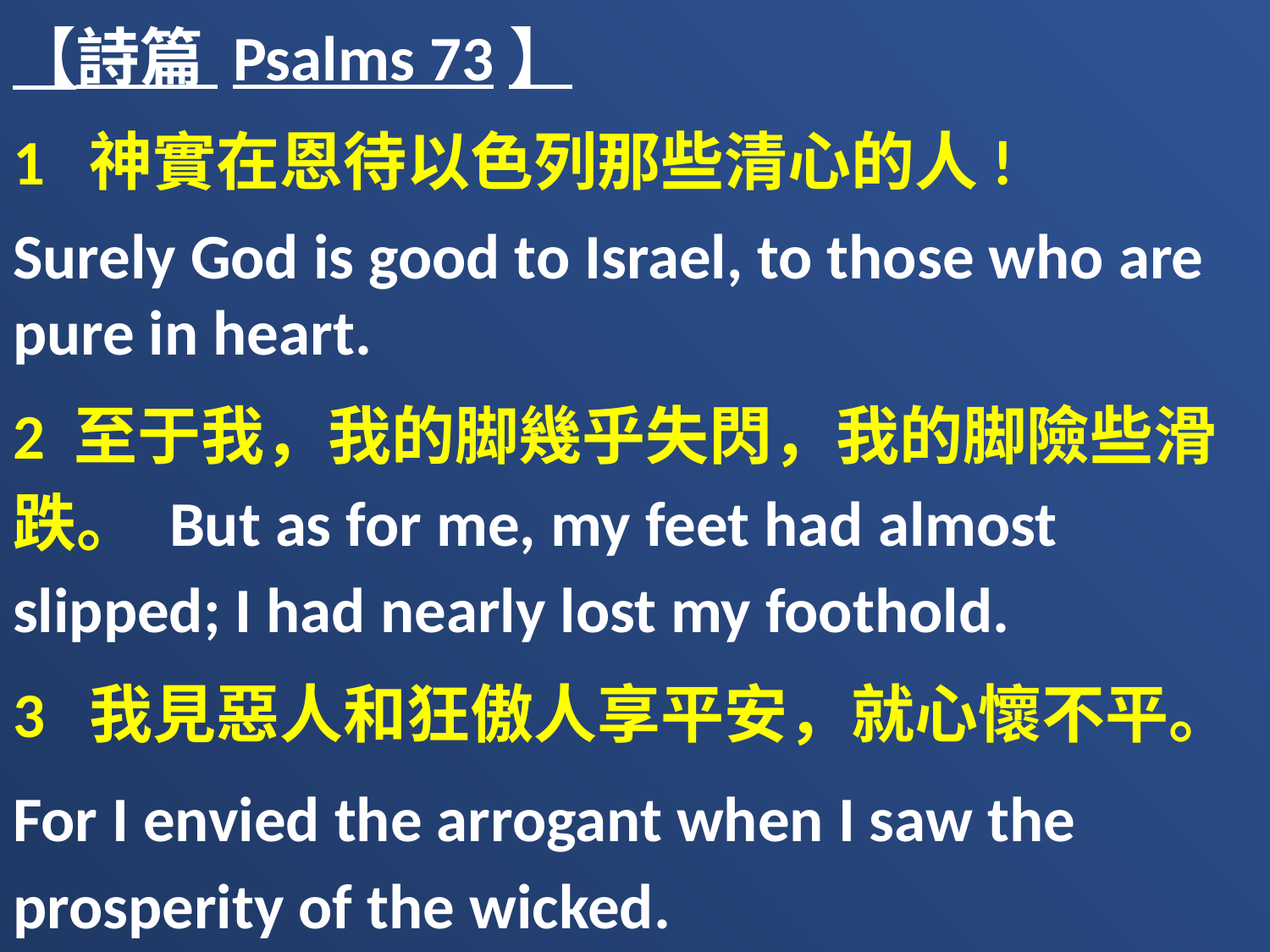

【詩篇 Psalms 73】
1  神實在恩待以色列那些清心的人!
Surely God is good to Israel, to those who are pure in heart.
2 至于我，我的脚幾乎失閃，我的脚險些滑跌。 But as for me, my feet had almost slipped; I had nearly lost my foothold.
3  我見惡人和狂傲人享平安，就心懷不平。
For I envied the arrogant when I saw the prosperity of the wicked.